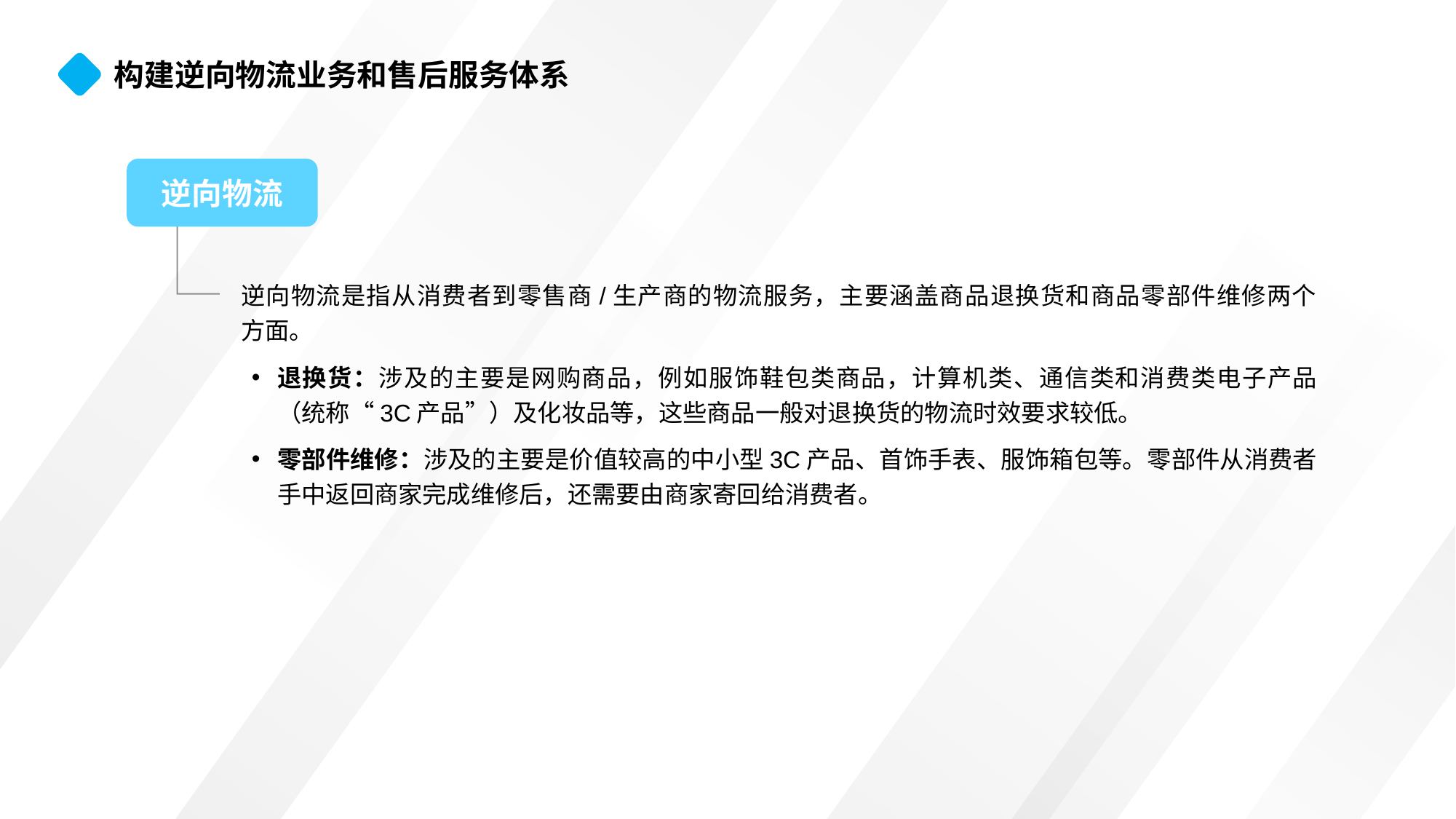

构建逆向物流业务和售后服务体系

逆向物流

逆向物流是指从消费者到零售商/生产商的物流服务，主要涵盖商品退换货和商品零部件维修两个
方面。
退换货：涉及的主要是网购商品，例如服饰鞋包类商品，计算机类、通信类和消费类电子产品（统称“3C产品”）及化妆品等，这些商品一般对退换货的物流时效要求较低。
零部件维修：涉及的主要是价值较高的中小型3C产品、首饰手表、服饰箱包等。零部件从消费者手中返回商家完成维修后，还需要由商家寄回给消费者。